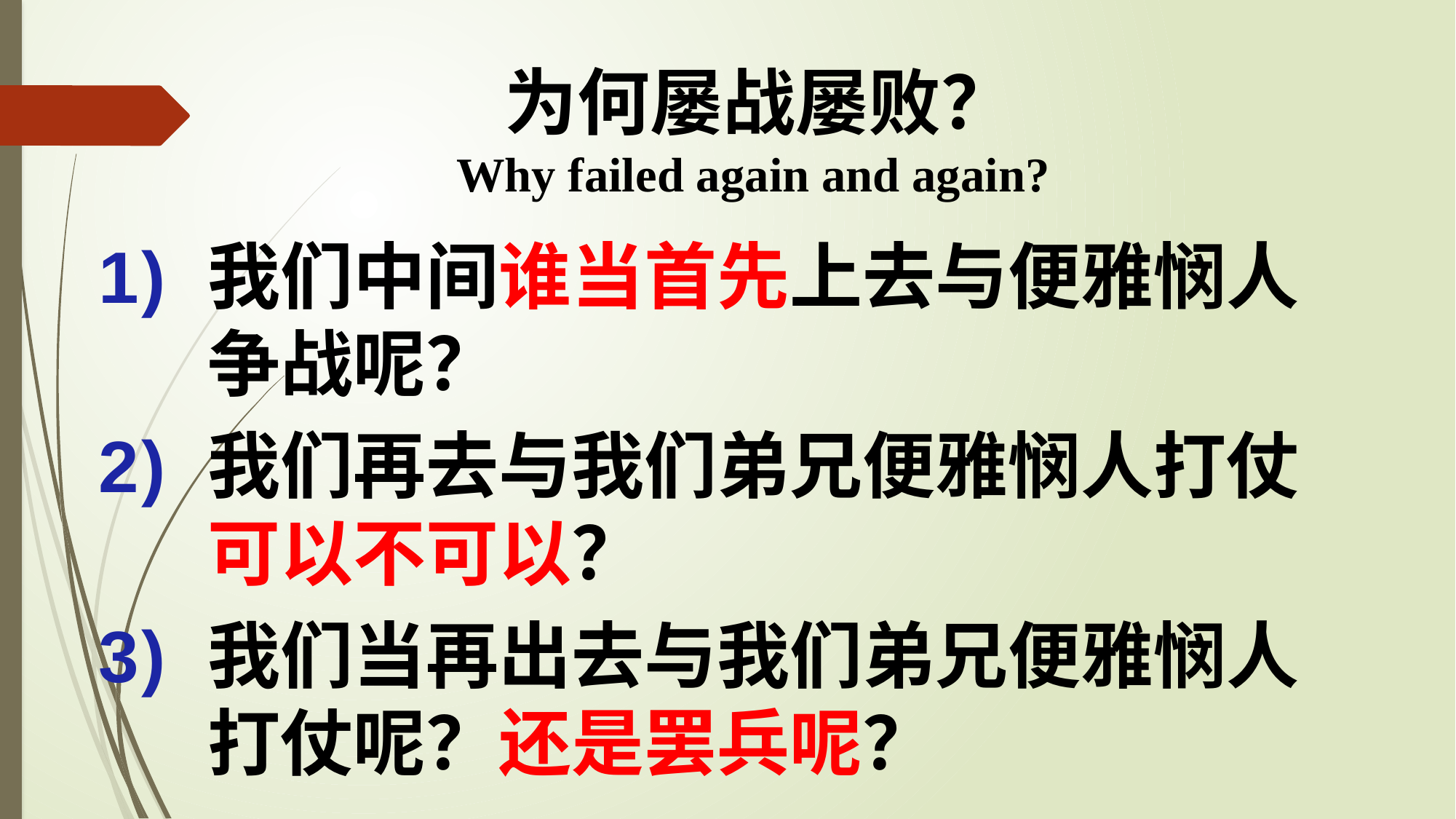

# 为何屡战屡败？ Why failed again and again?
我们中间谁当首先上去与便雅悯人争战呢？
我们再去与我们弟兄便雅悯人打仗可以不可以？
我们当再出去与我们弟兄便雅悯人打仗呢？还是罢兵呢？